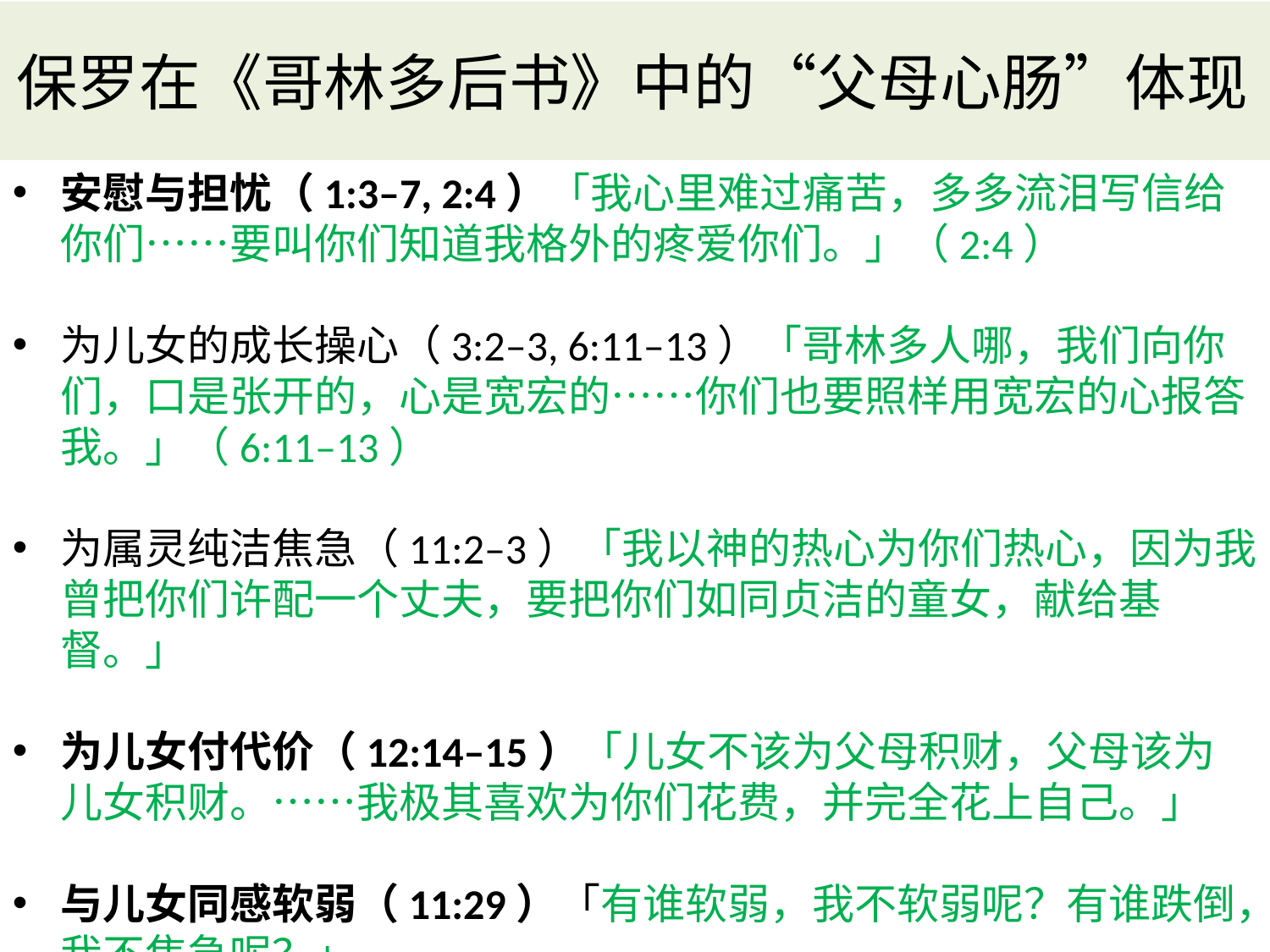

# 保罗在《哥林多后书》中的“父母心肠”体现
安慰与担忧（1:3–7, 2:4）「我心里难过痛苦，多多流泪写信给你们……要叫你们知道我格外的疼爱你们。」（2:4）

为儿女的成长操心（3:2–3, 6:11–13）「哥林多人哪，我们向你们，口是张开的，心是宽宏的……你们也要照样用宽宏的心报答我。」（6:11–13）

为属灵纯洁焦急（11:2–3）「我以神的热心为你们热心，因为我曾把你们许配一个丈夫，要把你们如同贞洁的童女，献给基督。」

为儿女付代价（12:14–15）「儿女不该为父母积财，父母该为儿女积财。……我极其喜欢为你们花费，并完全花上自己。」

与儿女同感软弱（11:29）「有谁软弱，我不软弱呢？有谁跌倒，我不焦急呢？」